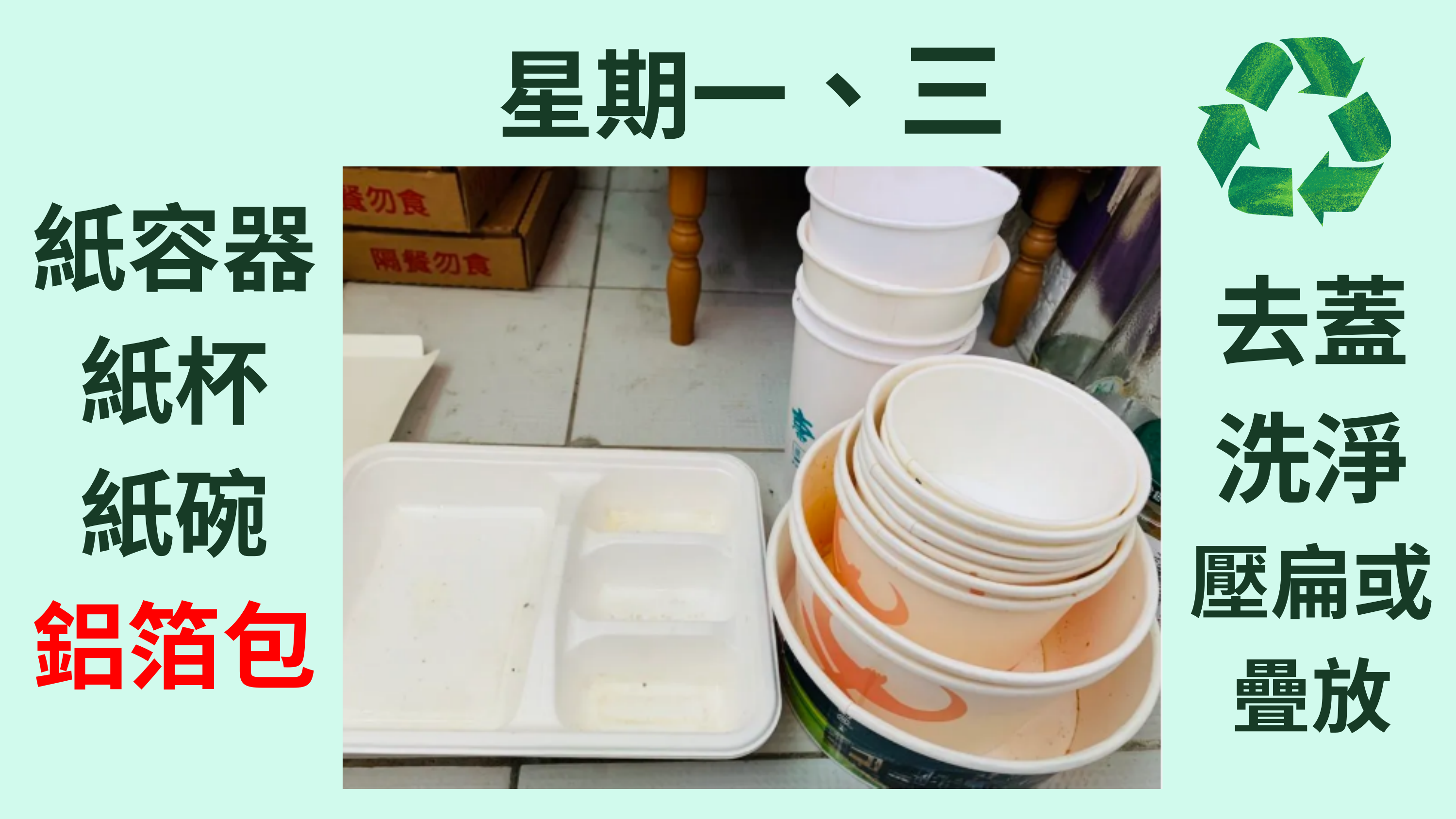

星期一、三

紙容器
紙杯
紙碗
鋁箔包
去蓋洗淨
壓扁或
疊放